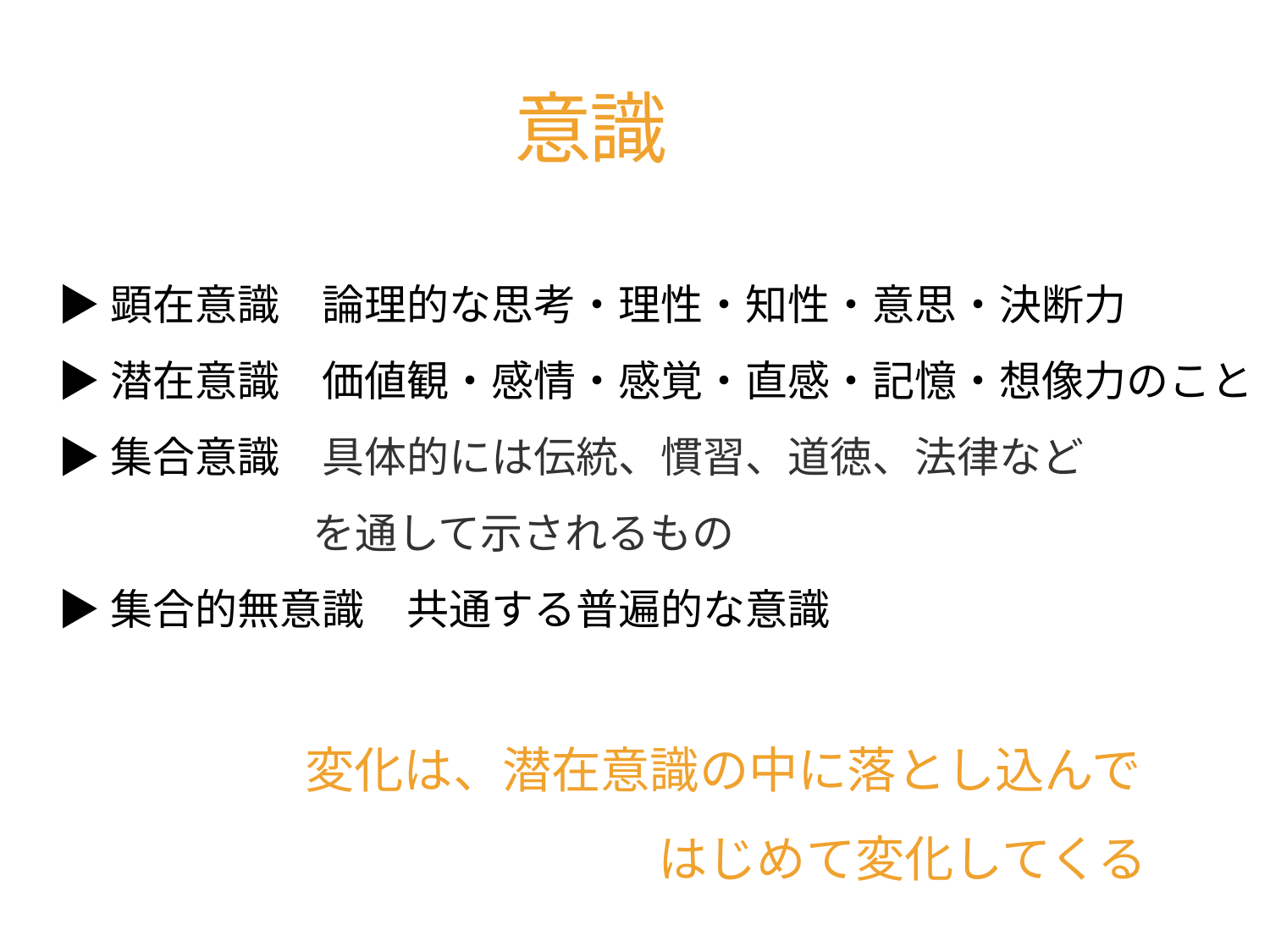

# 意識
▶顕在意識　論理的な思考・理性・知性・意思・決断力
▶潜在意識　価値観・感情・感覚・直感・記憶・想像力のこと
▶集合意識　具体的には伝統、慣習、道徳、法律など
　　　　　　を通して示されるもの
▶集合的無意識　共通する普遍的な意識

　　　　　変化は、潜在意識の中に落とし込んで
　　　　　　　　　　はじめて変化してくる